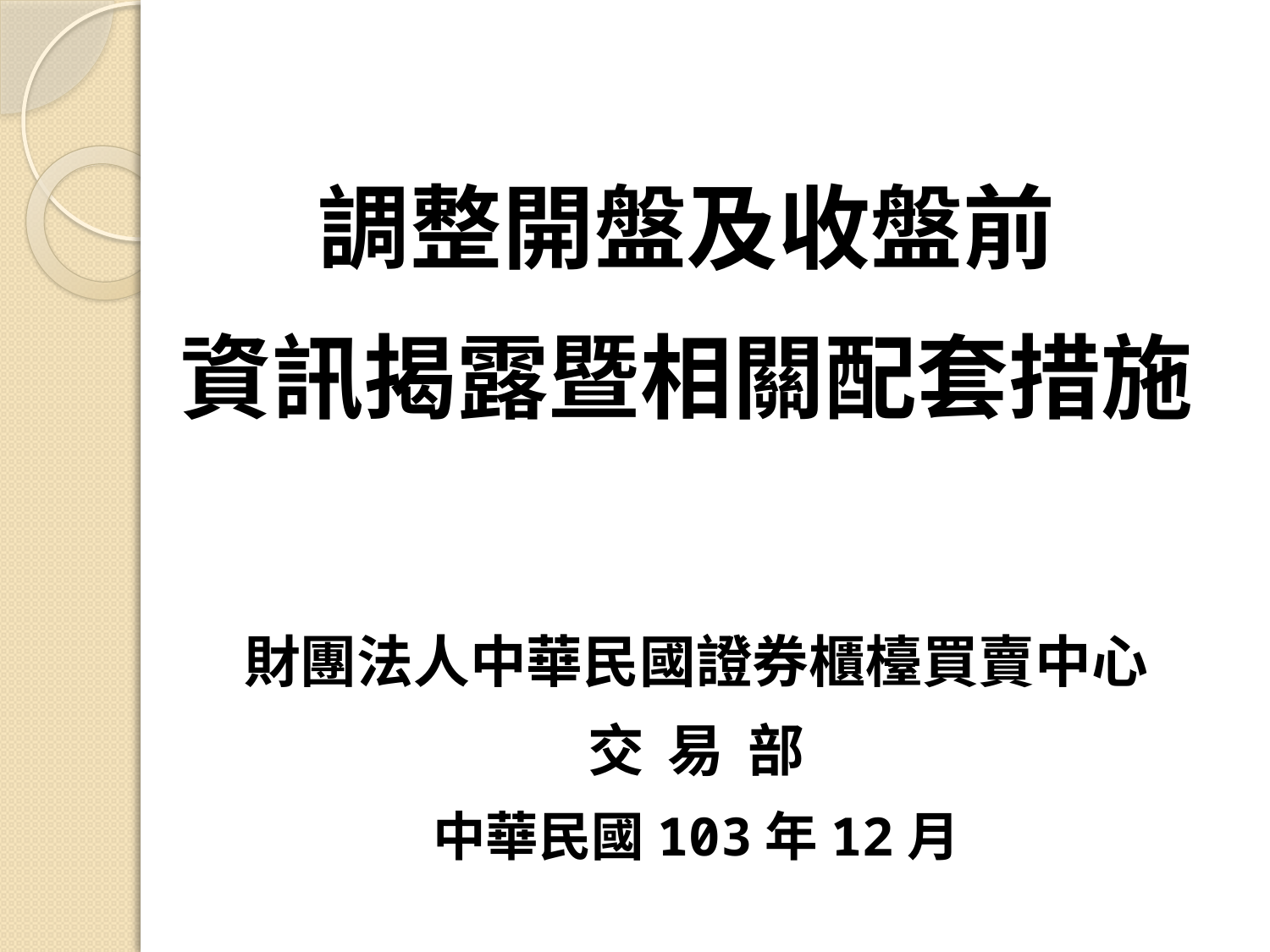

# 調整開盤及收盤前 資訊揭露暨相關配套措施
財團法人中華民國證券櫃檯買賣中心
交 易 部
中華民國103年12月
1